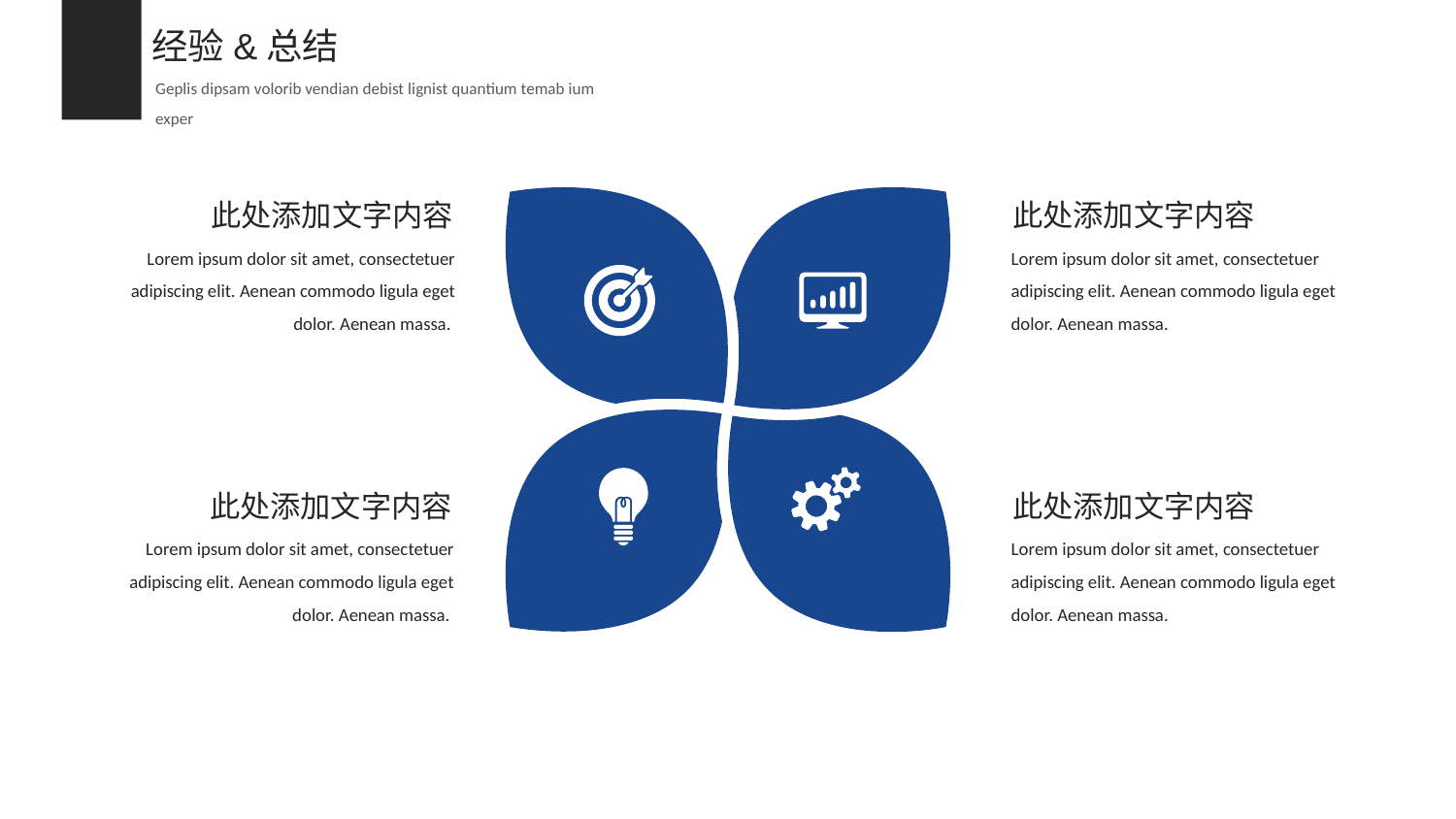

经验&总结
Geplis dipsam volorib vendian debist lignist quantium temab ium exper

此处添加文字内容
此处添加文字内容
Lorem ipsum dolor sit amet, consectetuer adipiscing elit. Aenean commodo ligula eget dolor. Aenean massa.
Lorem ipsum dolor sit amet, consectetuer adipiscing elit. Aenean commodo ligula eget dolor. Aenean massa.

此处添加文字内容
此处添加文字内容
Lorem ipsum dolor sit amet, consectetuer adipiscing elit. Aenean commodo ligula eget dolor. Aenean massa.
Lorem ipsum dolor sit amet, consectetuer adipiscing elit. Aenean commodo ligula eget dolor. Aenean massa.